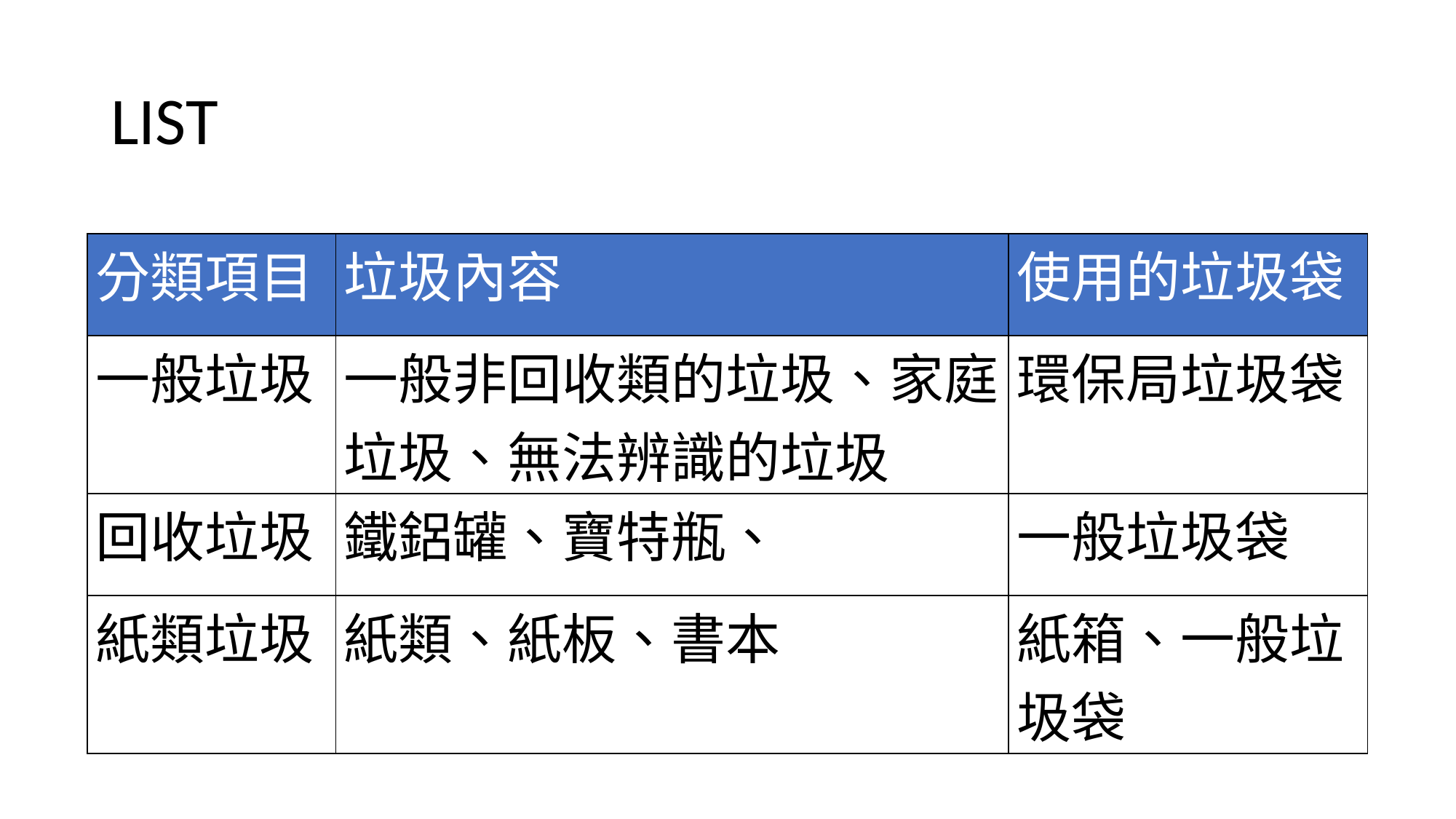

# LIST
| 分類項目 | 垃圾內容 | 使用的垃圾袋 |
| --- | --- | --- |
| 一般垃圾 | 一般非回收類的垃圾、家庭垃圾、無法辨識的垃圾 | 環保局垃圾袋 |
| 回收垃圾 | 鐵鋁罐、寶特瓶、 | 一般垃圾袋 |
| 紙類垃圾 | 紙類、紙板、書本 | 紙箱、一般垃圾袋 |